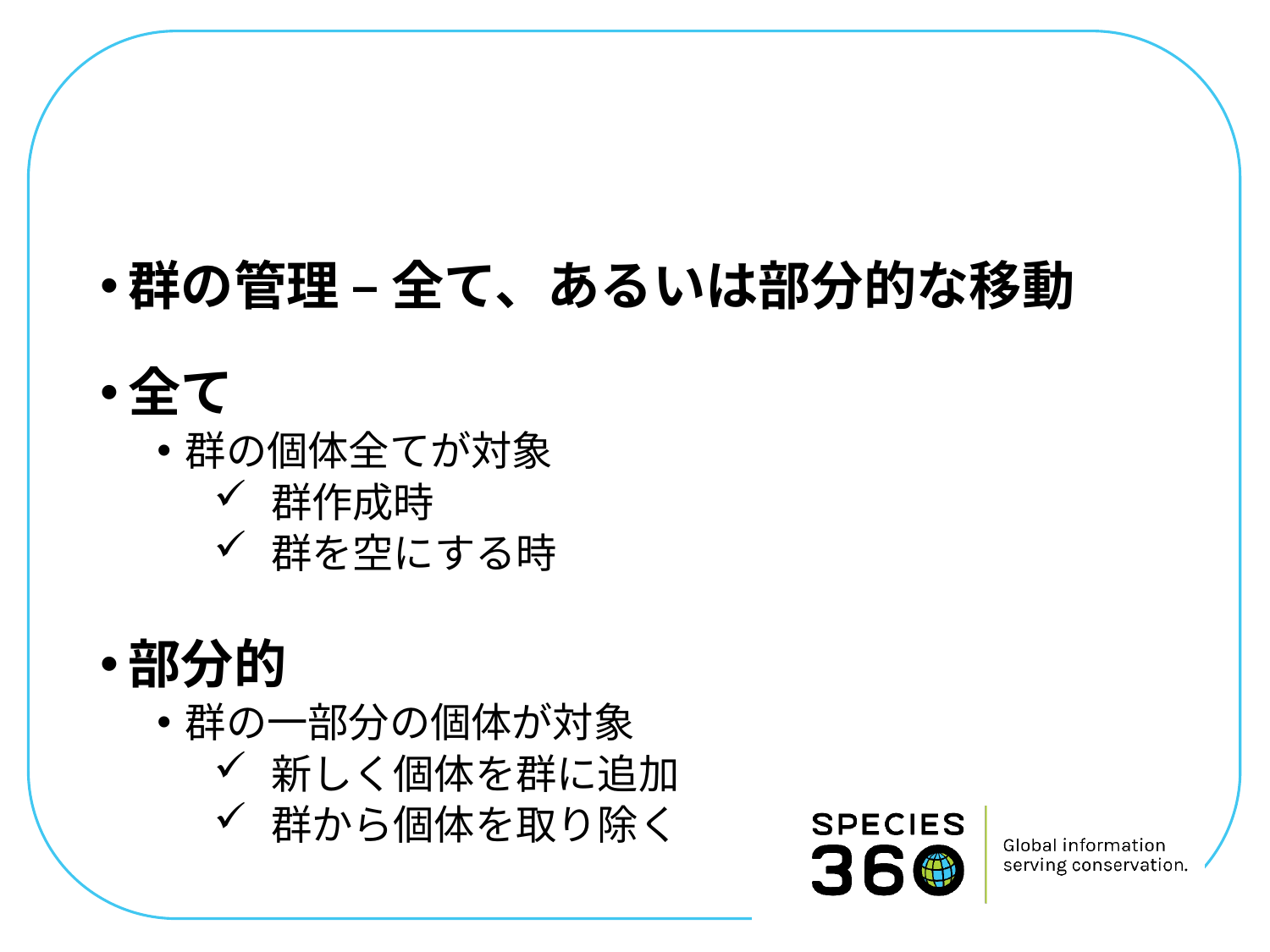

#
群の管理 – 全て、あるいは部分的な移動
全て
群の個体全てが対象
群作成時
群を空にする時

部分的
群の一部分の個体が対象
新しく個体を群に追加
群から個体を取り除く